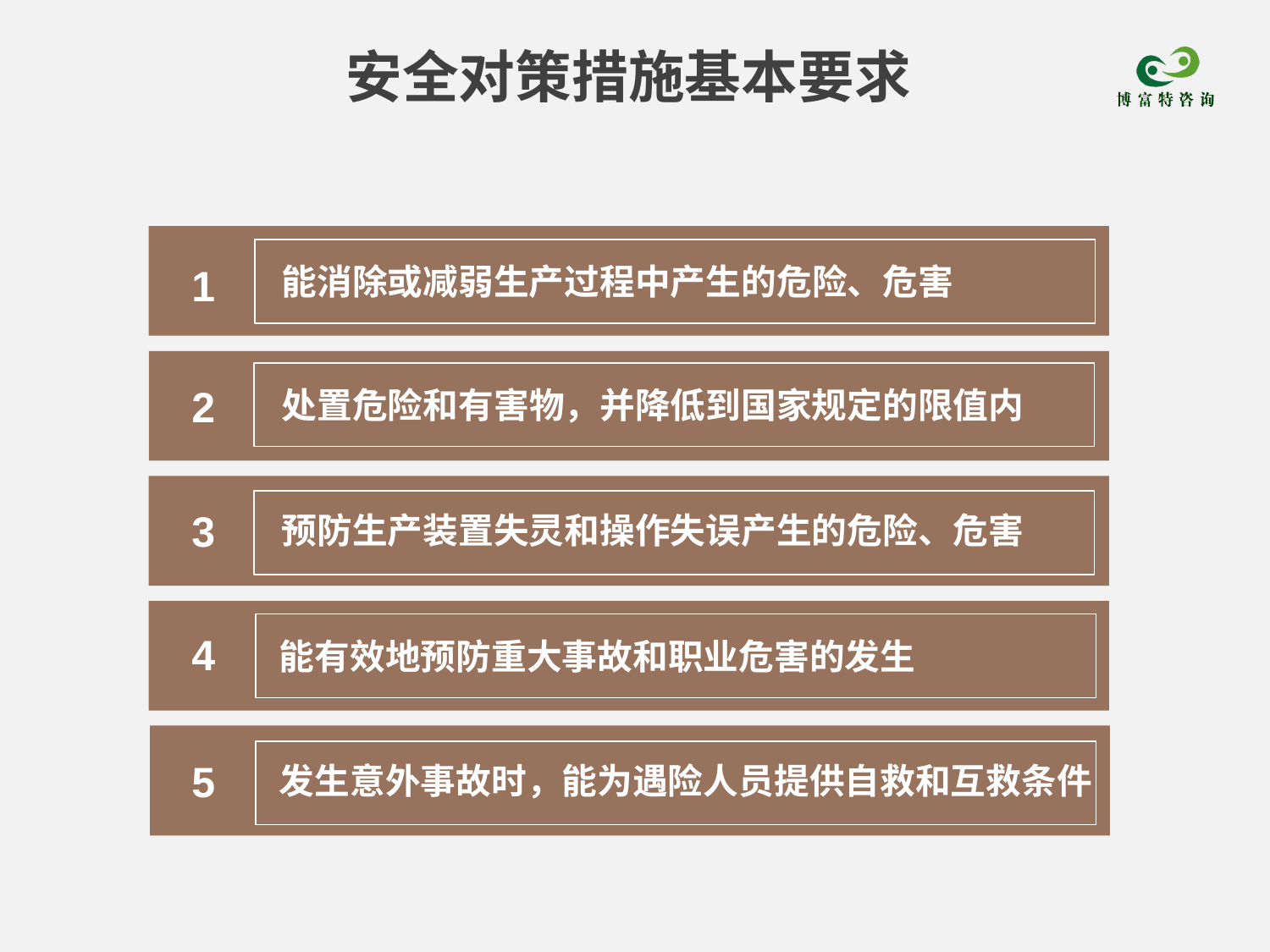

安全对策措施基本要求

1
能消除或减弱生产过程中产生的危险、危害

2
处置危险和有害物，并降低到国家规定的限值内

3
预防生产装置失灵和操作失误产生的危险、危害

4
能有效地预防重大事故和职业危害的发生

5
发生意外事故时，能为遇险人员提供自救和互救条件